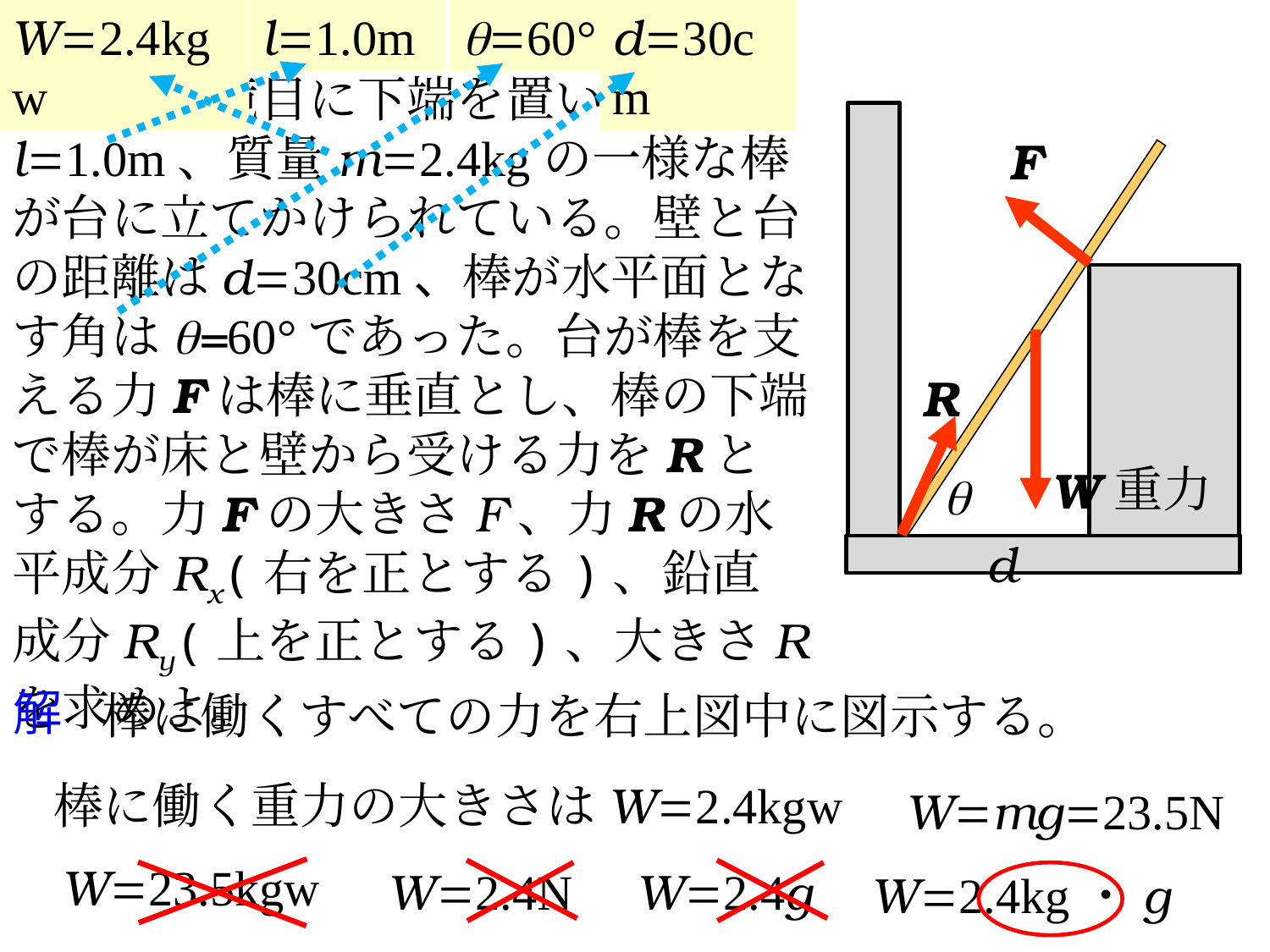

# 例2
W=2.4kgw
l=1.0m
θ=60°
d=30cm
床と壁の境目に下端を置いた長さl=1.0m、質量m=2.4kgの一様な棒が台に立てかけられている。壁と台の距離はd=30cm、棒が水平面となす角はθ=60°であった。台が棒を支える力Fは棒に垂直とし、棒の下端で棒が床と壁から受ける力をRとする。力Fの大きさF、力Rの水平成分Rx(右を正とする)、鉛直成分Ry(上を正とする)、大きさRを求めよ。

F

R

重力
W
θ
d

解
棒に働くすべての力を右上図中に図示する。
棒に働く重力の大きさは
W=2.4kgw
W=mg=23.5N
W=23.5kgw
W=2.4N
W=2.4g
W=2.4kg・g